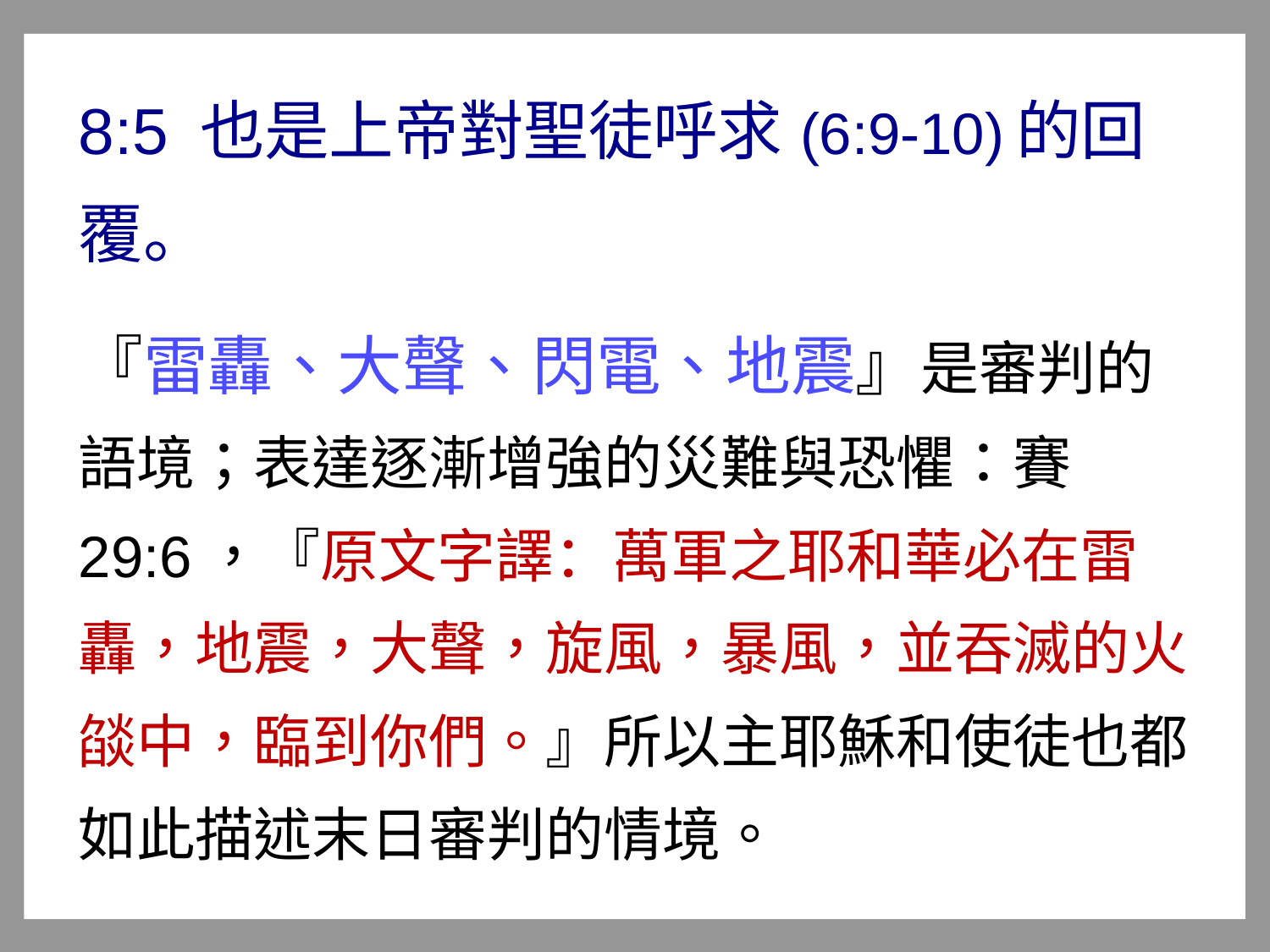

8:5 也是上帝對聖徒呼求(6:9-10)的回覆。
『雷轟、大聲、閃電、地震』是審判的語境；表達逐漸增強的災難與恐懼：賽29:6，『原文字譯：萬軍之耶和華必在雷轟，地震，大聲，旋風，暴風，並吞滅的火燄中，臨到你們。』所以主耶穌和使徒也都如此描述末日審判的情境。